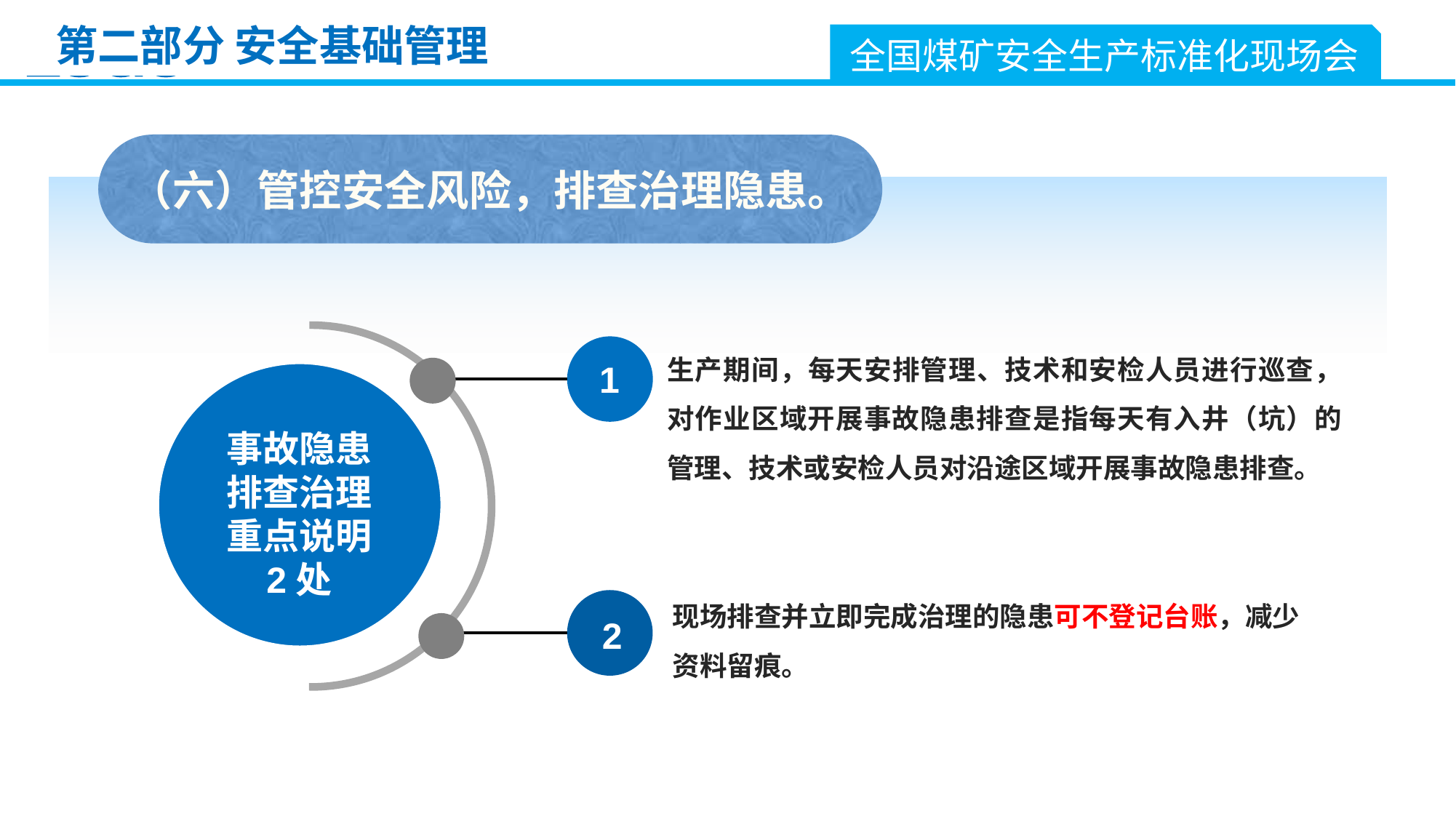

第二部分 安全基础管理

全国煤矿安全生产标准化现场会
（六）管控安全风险，排查治理隐患。

生产期间，每天安排管理、技术和安检人员进行巡查，对作业区域开展事故隐患排查是指每天有入井（坑）的管理、技术或安检人员对沿途区域开展事故隐患排查。

1

事故隐患
排查治理
重点说明
2处
现场排查并立即完成治理的隐患可不登记台账，减少资料留痕。

2